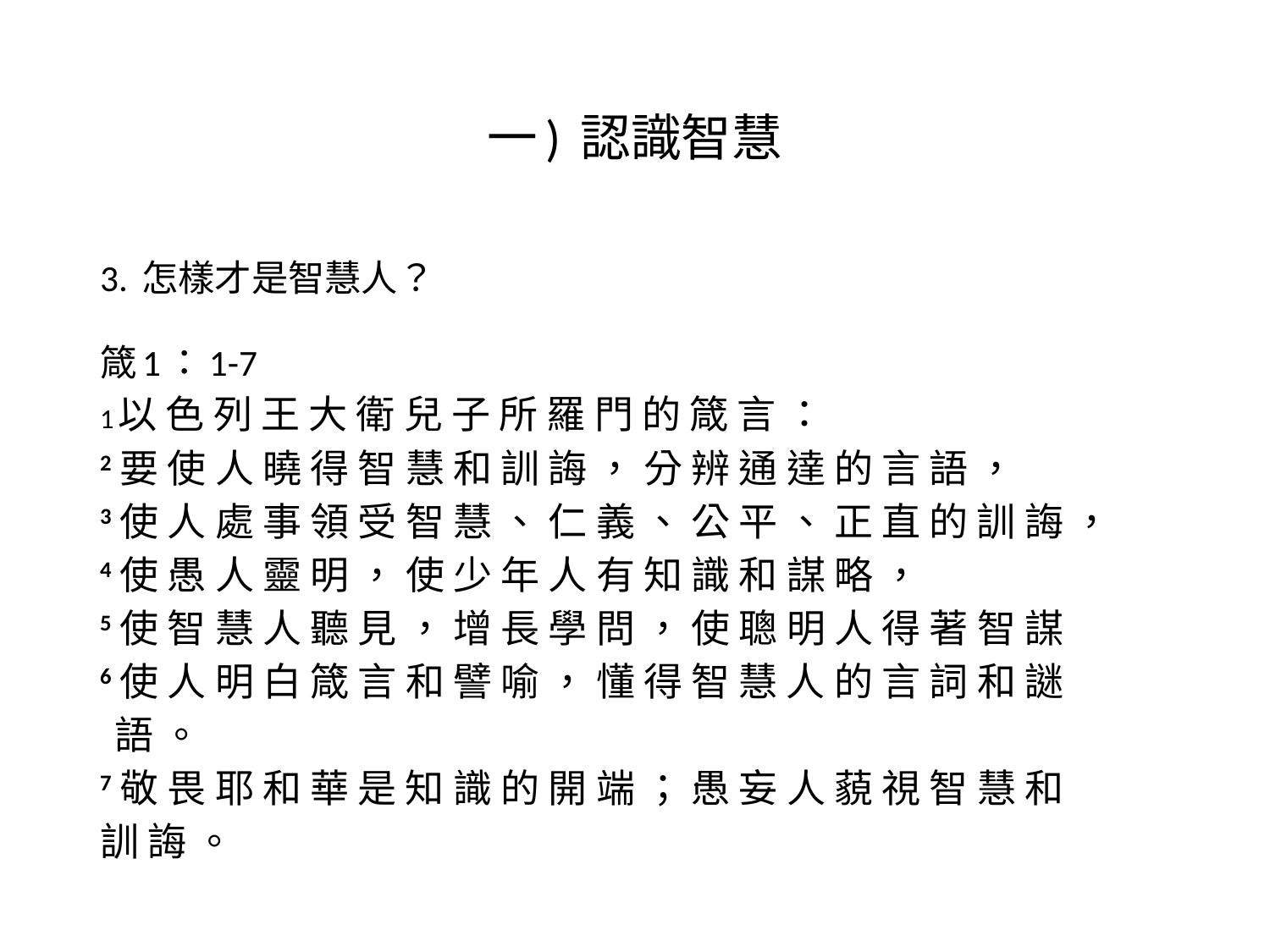

# 一) 認識智慧
3. 怎樣才是智慧人？

箴1：1-7
1以 色 列 王 大 衛 兒 子 所 羅 門 的 箴 言 ：
2 要 使 人 曉 得 智 慧 和 訓 誨 ， 分 辨 通 達 的 言 語 ，
3 使 人 處 事 領 受 智 慧 、 仁 義 、 公 平 、 正 直 的 訓 誨 ，
4 使 愚 人 靈 明 ， 使 少 年 人 有 知 識 和 謀 略 ，
5 使 智 慧 人 聽 見 ， 增 長 學 問 ， 使 聰 明 人 得 著 智 謀
6 使 人 明 白 箴 言 和 譬 喻 ， 懂 得 智 慧 人 的 言 詞 和 謎
 語 。
7 敬 畏 耶 和 華 是 知 識 的 開 端 ； 愚 妄 人 藐 視 智 慧 和
訓 誨 。